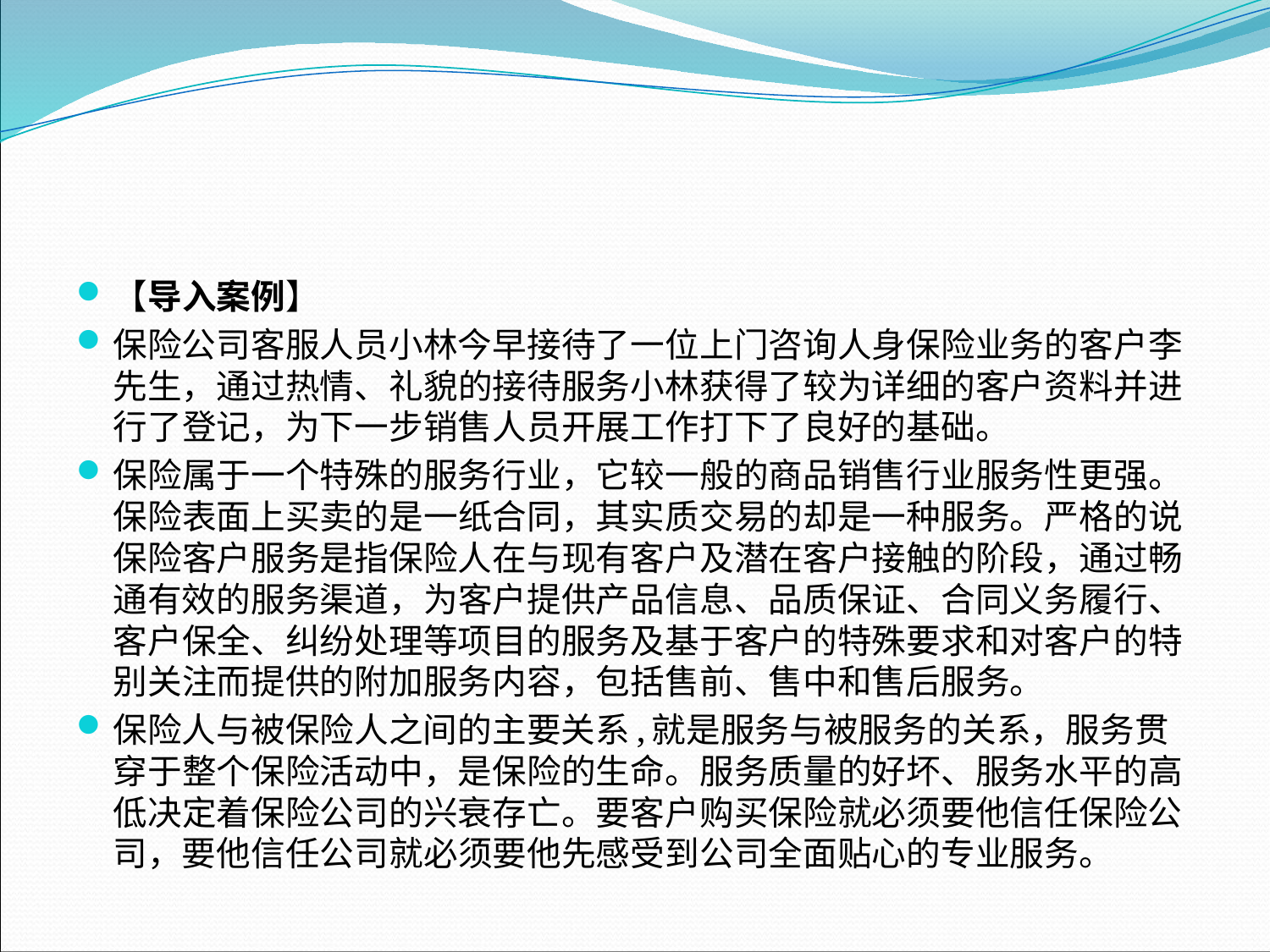

#
【导入案例】
保险公司客服人员小林今早接待了一位上门咨询人身保险业务的客户李先生，通过热情、礼貌的接待服务小林获得了较为详细的客户资料并进行了登记，为下一步销售人员开展工作打下了良好的基础。
保险属于一个特殊的服务行业，它较一般的商品销售行业服务性更强。保险表面上买卖的是一纸合同，其实质交易的却是一种服务。严格的说保险客户服务是指保险人在与现有客户及潜在客户接触的阶段，通过畅通有效的服务渠道，为客户提供产品信息、品质保证、合同义务履行、客户保全、纠纷处理等项目的服务及基于客户的特殊要求和对客户的特别关注而提供的附加服务内容，包括售前、售中和售后服务。
保险人与被保险人之间的主要关系,就是服务与被服务的关系，服务贯穿于整个保险活动中，是保险的生命。服务质量的好坏、服务水平的高低决定着保险公司的兴衰存亡。要客户购买保险就必须要他信任保险公司，要他信任公司就必须要他先感受到公司全面贴心的专业服务。